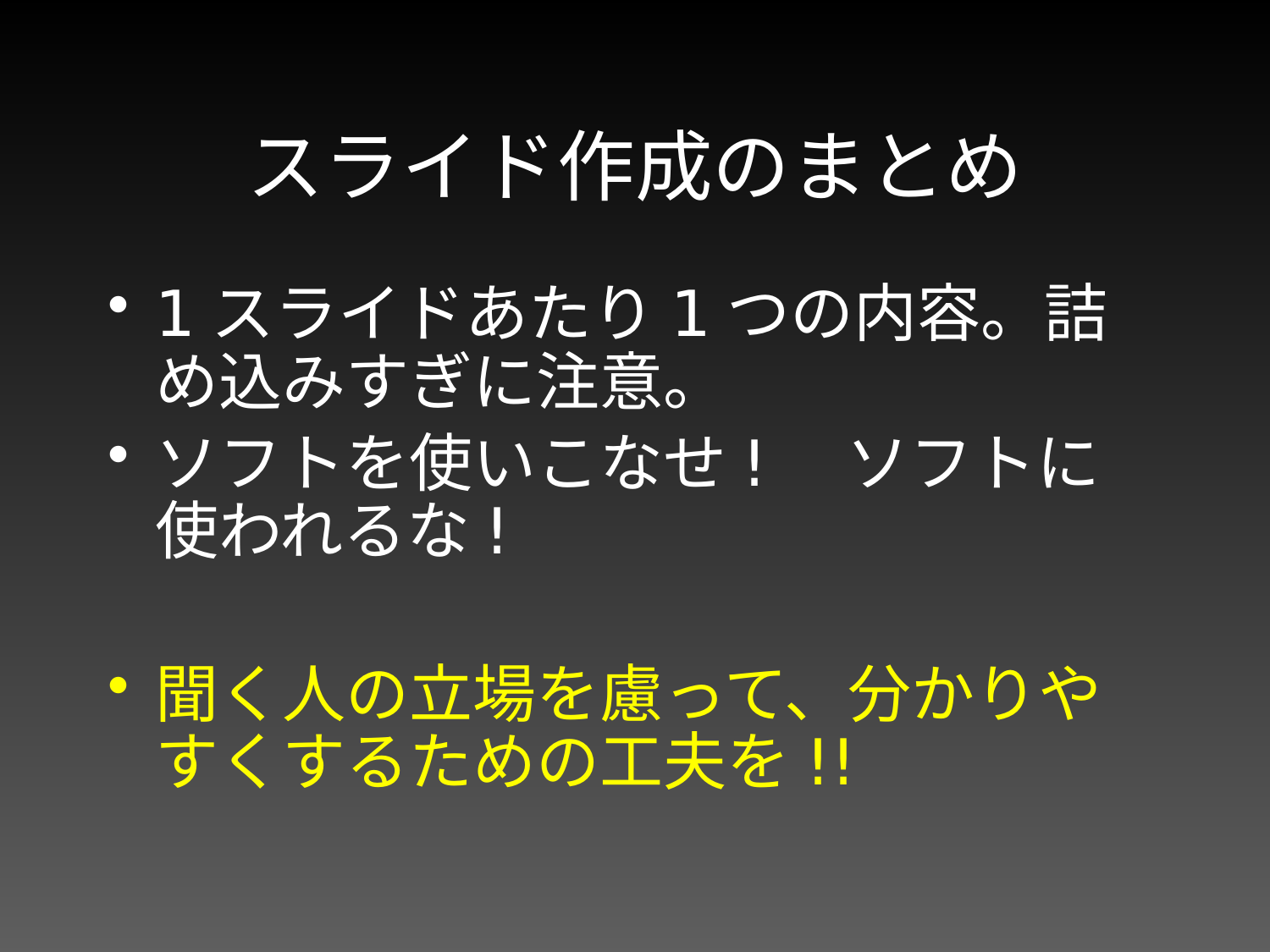

# スライド作成のまとめ
1スライドあたり1つの内容。詰め込みすぎに注意。
ソフトを使いこなせ!　ソフトに使われるな!

聞く人の立場を慮って、分かりやすくするための工夫を!!